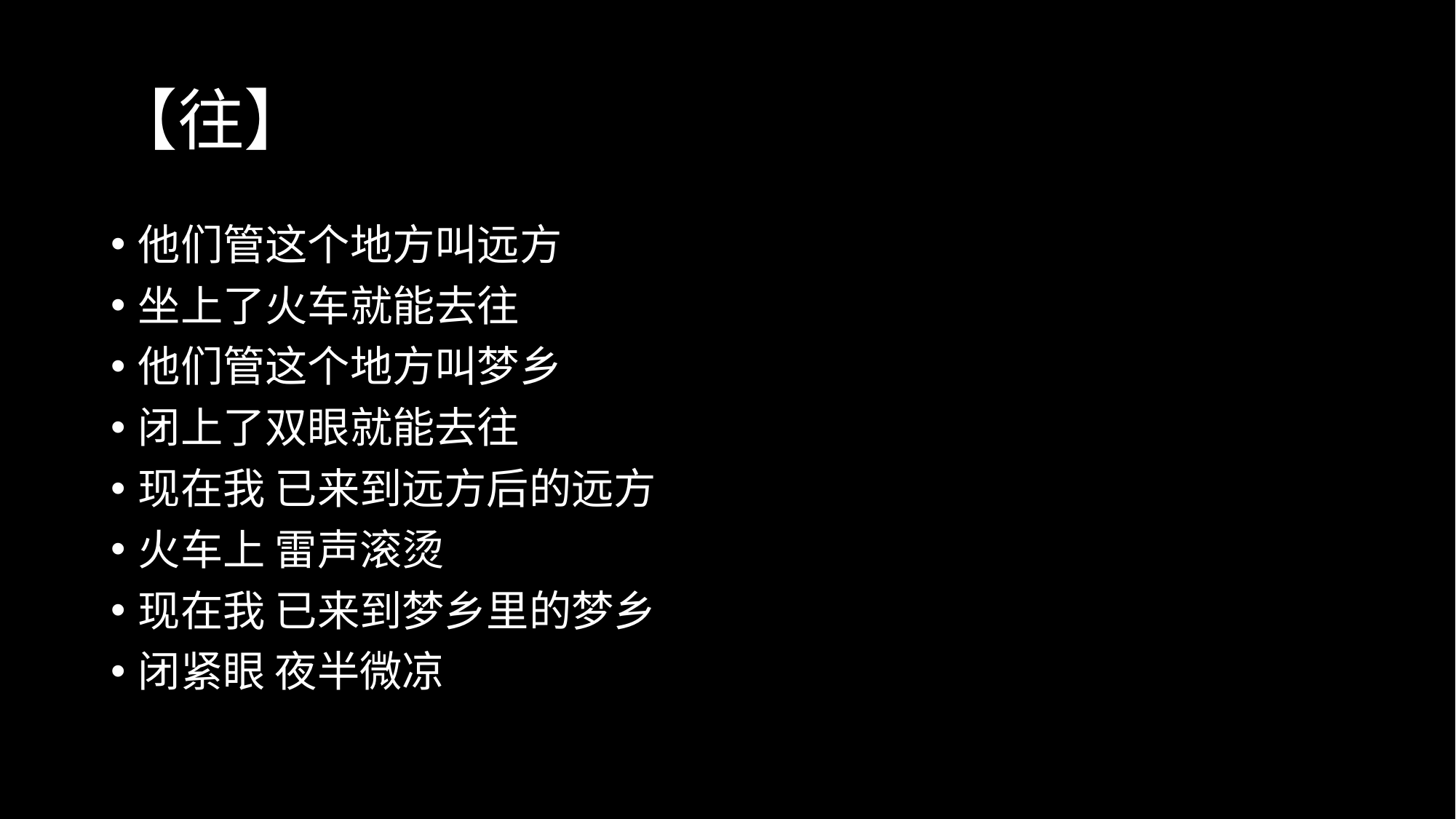

# 【往】
他们管这个地方叫远方
坐上了火车就能去往
他们管这个地方叫梦乡
闭上了双眼就能去往
现在我 已来到远方后的远方
火车上 雷声滚烫
现在我 已来到梦乡里的梦乡
闭紧眼 夜半微凉